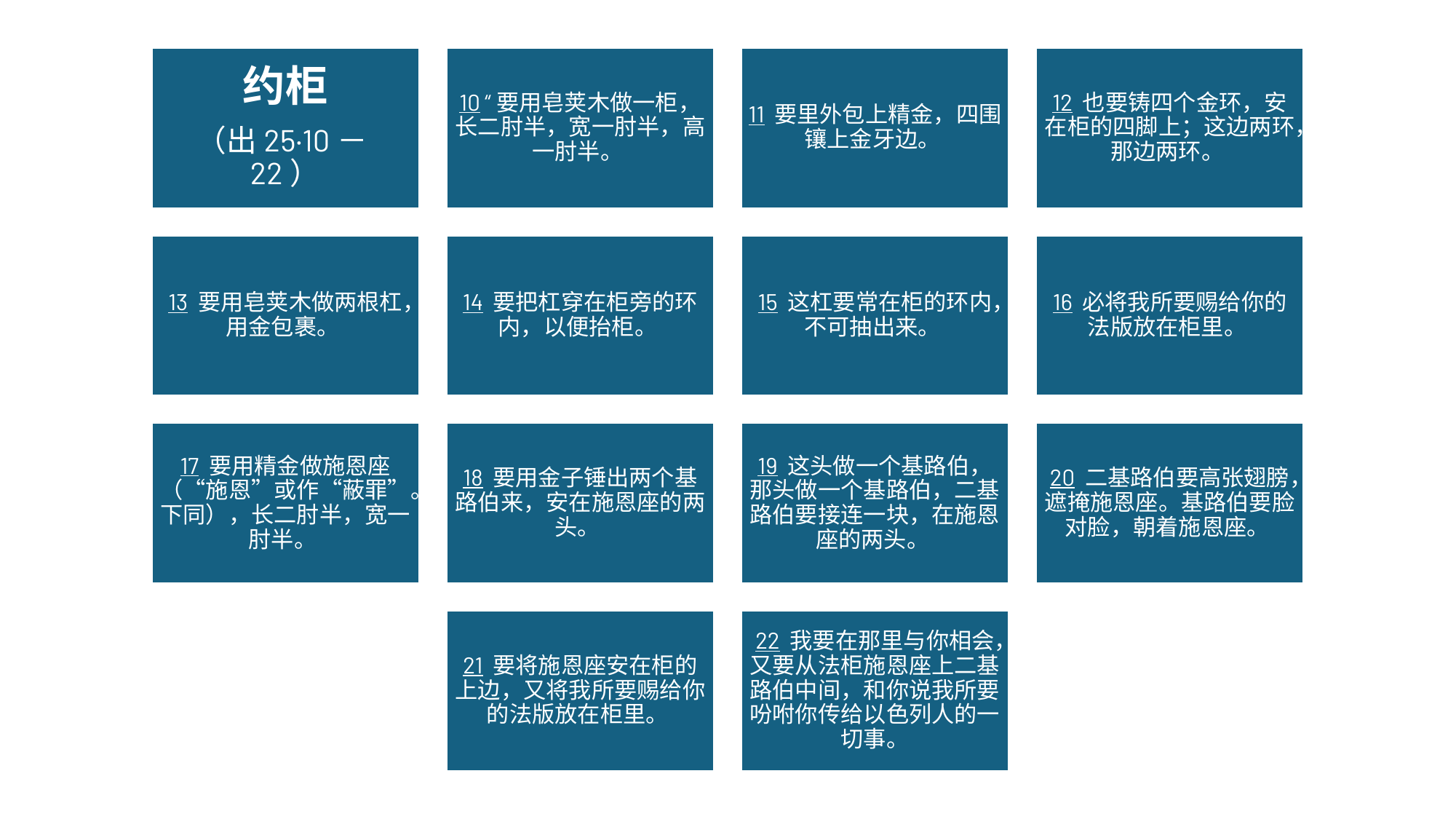

约柜
（出25·10－22）
10 “要用皂荚木做一柜，长二肘半，宽一肘半，高一肘半。
11 要里外包上精金，四围镶上金牙边。
12 也要铸四个金环，安在柜的四脚上；这边两环，那边两环。
13 要用皂荚木做两根杠，用金包裹。
14 要把杠穿在柜旁的环内，以便抬柜。
15 这杠要常在柜的环内，不可抽出来。
16 必将我所要赐给你的法版放在柜里。
17 要用精金做施恩座（“施恩”或作“蔽罪”。下同），长二肘半，宽一肘半。
18 要用金子锤出两个基路伯来，安在施恩座的两头。
19 这头做一个基路伯，那头做一个基路伯，二基路伯要接连一块，在施恩座的两头。
20 二基路伯要高张翅膀，遮掩施恩座。基路伯要脸对脸，朝着施恩座。
21 要将施恩座安在柜的上边，又将我所要赐给你的法版放在柜里。
22 我要在那里与你相会，又要从法柜施恩座上二基路伯中间，和你说我所要吩咐你传给以色列人的一切事。